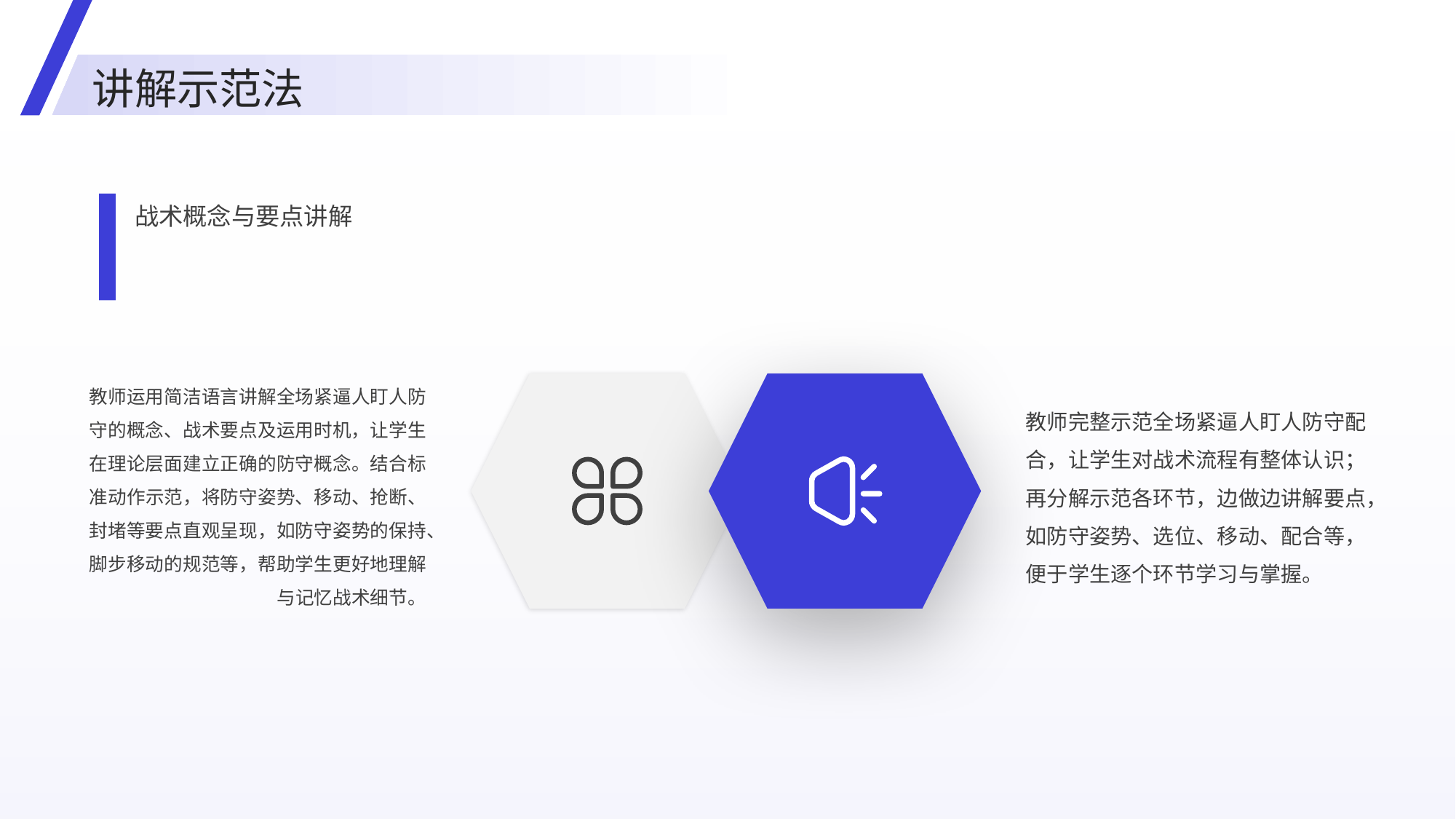

讲解示范法
战术概念与要点讲解

教师运用简洁语言讲解全场紧逼人盯人防守的概念、战术要点及运用时机，让学生在理论层面建立正确的防守概念。结合标准动作示范，将防守姿势、移动、抢断、封堵等要点直观呈现，如防守姿势的保持、脚步移动的规范等，帮助学生更好地理解与记忆战术细节。
教师完整示范全场紧逼人盯人防守配合，让学生对战术流程有整体认识；再分解示范各环节，边做边讲解要点，如防守姿势、选位、移动、配合等，便于学生逐个环节学习与掌握。